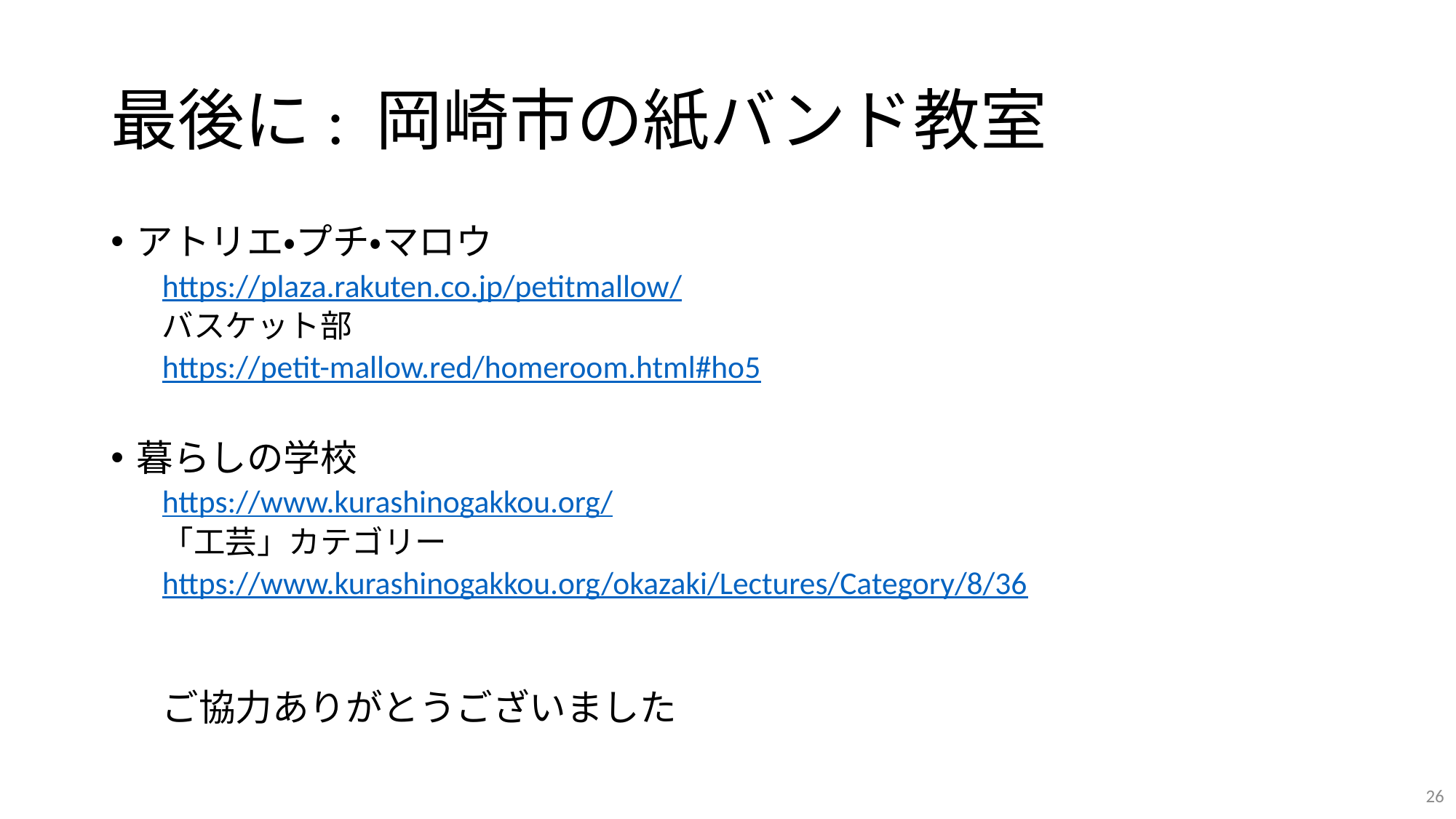

# 最後に: 岡崎市の紙バンド教室
アトリエ・プチ・マロウ
https://plaza.rakuten.co.jp/petitmallow/
バスケット部
https://petit-mallow.red/homeroom.html#ho5

暮らしの学校
https://www.kurashinogakkou.org/
「工芸」カテゴリー
https://www.kurashinogakkou.org/okazaki/Lectures/Category/8/36

ご協力ありがとうございました
26